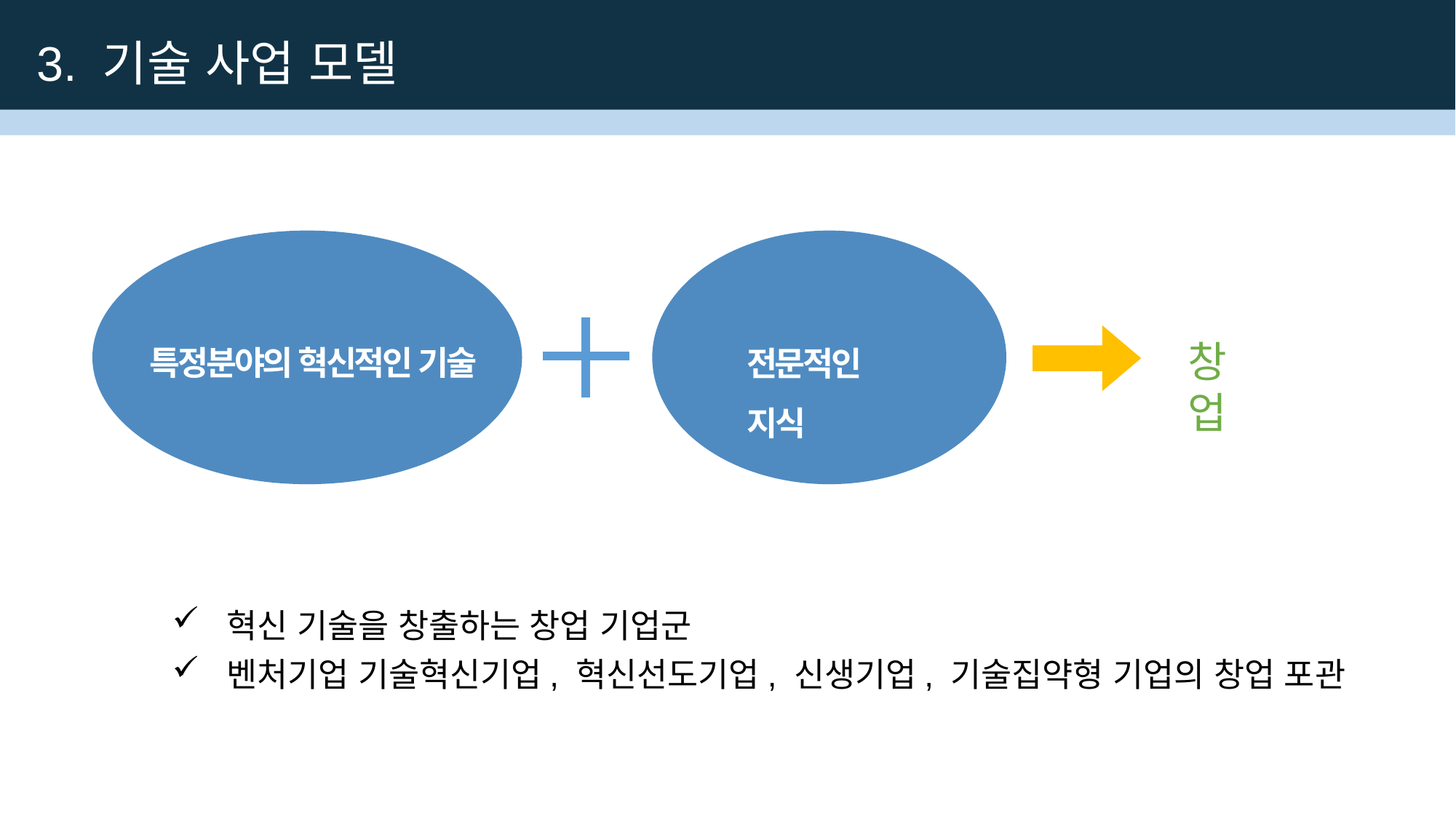

3. 기술 사업 모델

특정분야의 혁신적인 기술
전문적인 지식

창업
혁신 기술을 창출하는 창업 기업군
벤처기업 기술혁신기업, 혁신선도기업, 신생기업, 기술집약형 기업의 창업 포관